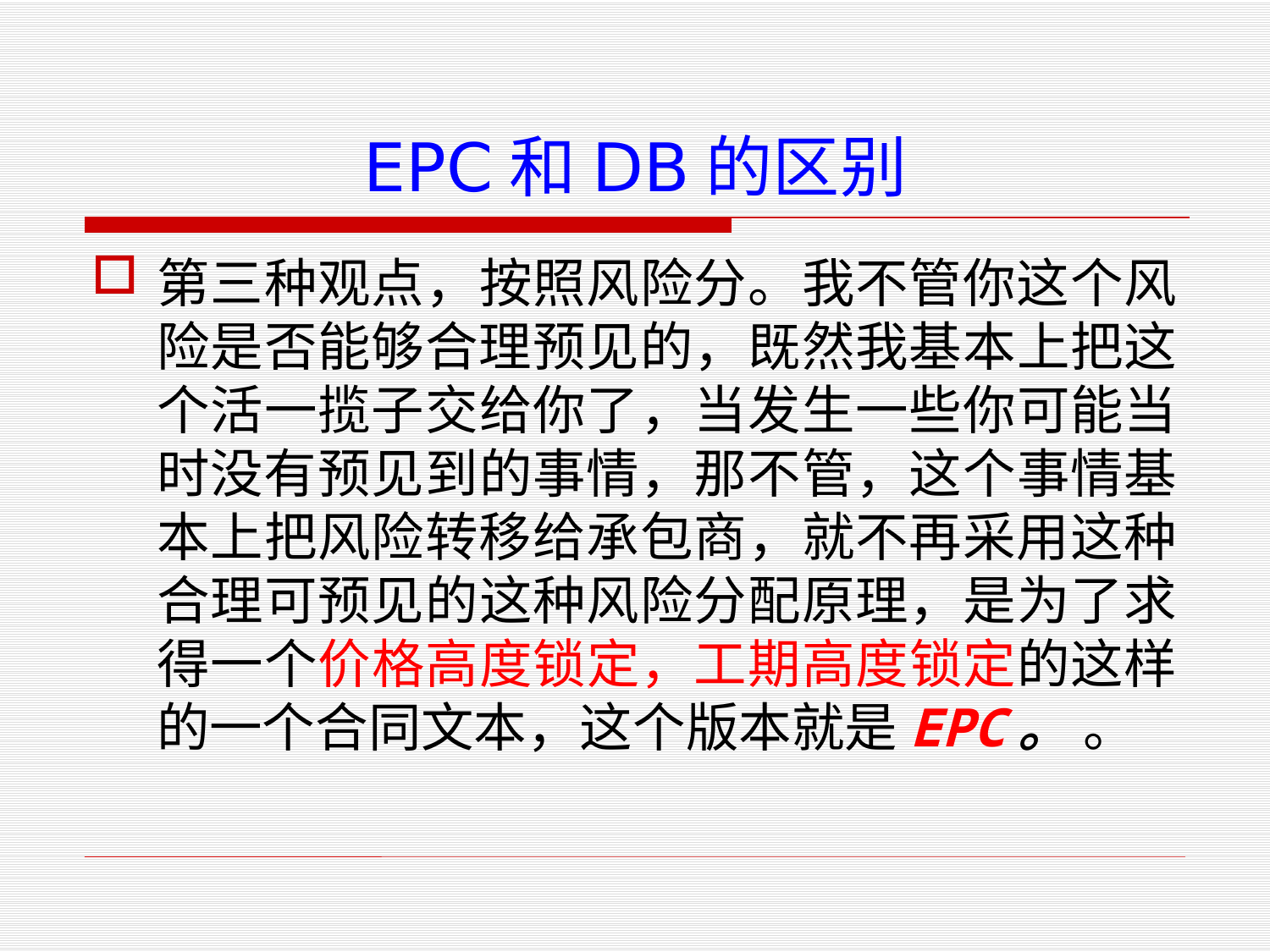

# EPC和DB的区别
第三种观点，按照风险分。我不管你这个风险是否能够合理预见的，既然我基本上把这个活一揽子交给你了，当发生一些你可能当时没有预见到的事情，那不管，这个事情基本上把风险转移给承包商，就不再采用这种合理可预见的这种风险分配原理，是为了求得一个价格高度锁定，工期高度锁定的这样的一个合同文本，这个版本就是EPC。 。